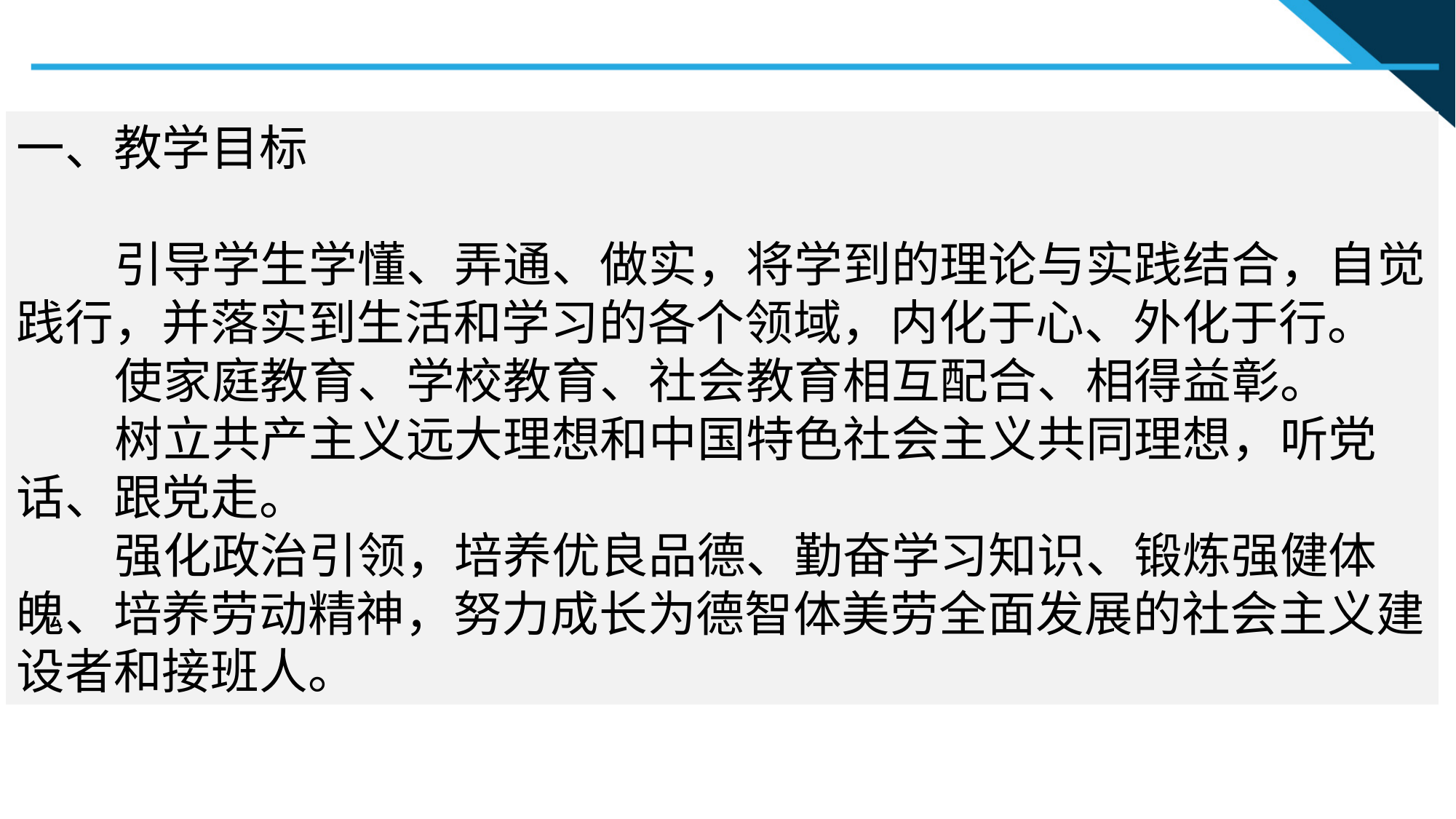

一、教学目标

     引导学生学懂、弄通、做实，将学到的理论与实践结合，自觉践行，并落实到生活和学习的各个领域，内化于心、外化于行。
     使家庭教育、学校教育、社会教育相互配合、相得益彰。
     树立共产主义远大理想和中国特色社会主义共同理想，听党话、跟党走。
     强化政治引领，培养优良品德、勤奋学习知识、锻炼强健体魄、培养劳动精神，努力成长为德智体美劳全面发展的社会主义建设者和接班人。